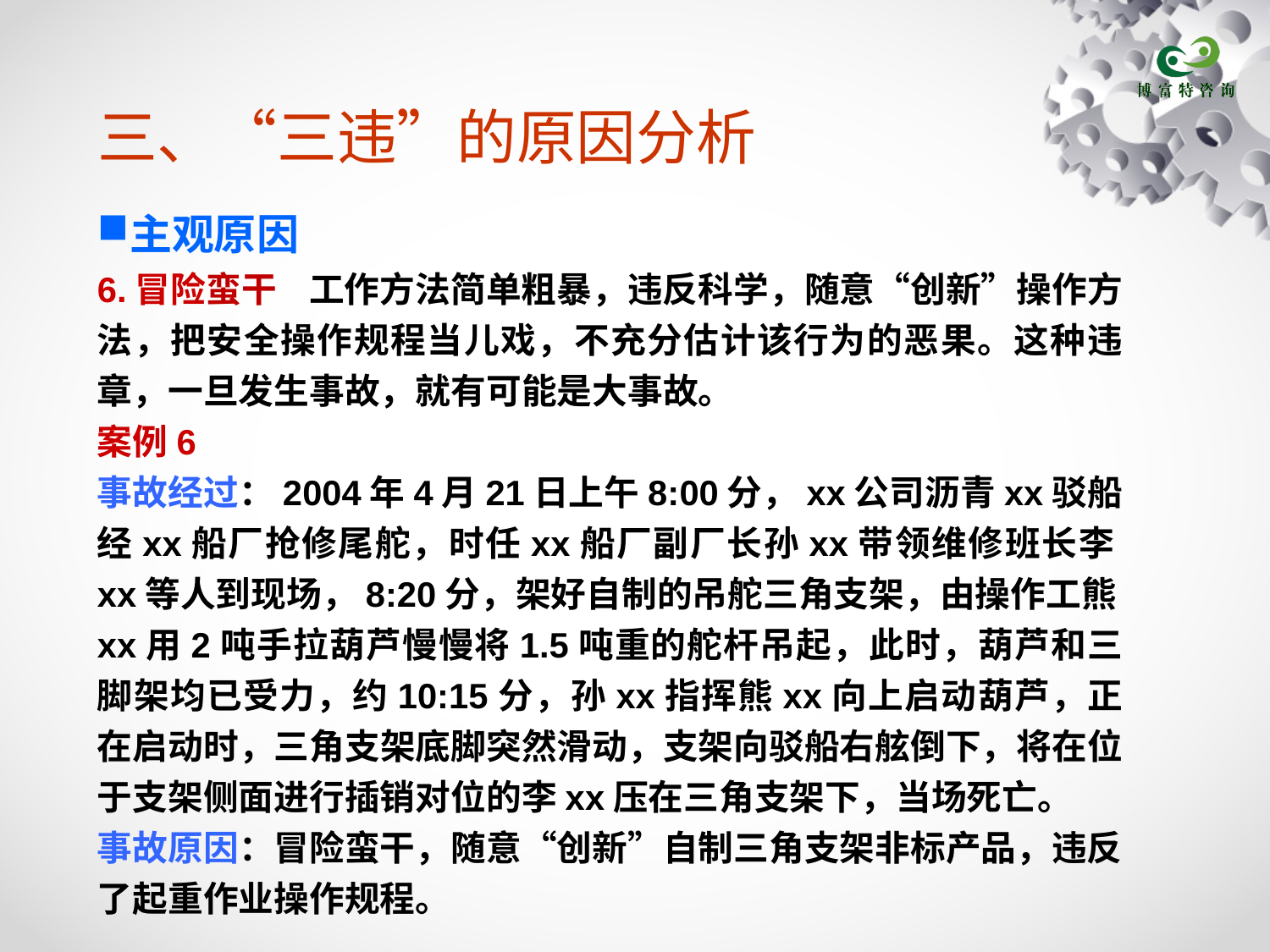

# 三、“三违”的原因分析
主观原因
6.冒险蛮干    工作方法简单粗暴，违反科学，随意“创新”操作方法，把安全操作规程当儿戏，不充分估计该行为的恶果。这种违章，一旦发生事故，就有可能是大事故。
案例6
事故经过：2004年4月21日上午8:00分，xx公司沥青xx驳船经xx船厂抢修尾舵，时任xx船厂副厂长孙xx带领维修班长李xx等人到现场，8:20分，架好自制的吊舵三角支架，由操作工熊xx用2吨手拉葫芦慢慢将1.5吨重的舵杆吊起，此时，葫芦和三脚架均已受力，约10:15分，孙xx指挥熊xx向上启动葫芦，正在启动时，三角支架底脚突然滑动，支架向驳船右舷倒下，将在位于支架侧面进行插销对位的李xx压在三角支架下，当场死亡。
事故原因：冒险蛮干，随意“创新”自制三角支架非标产品，违反了起重作业操作规程。